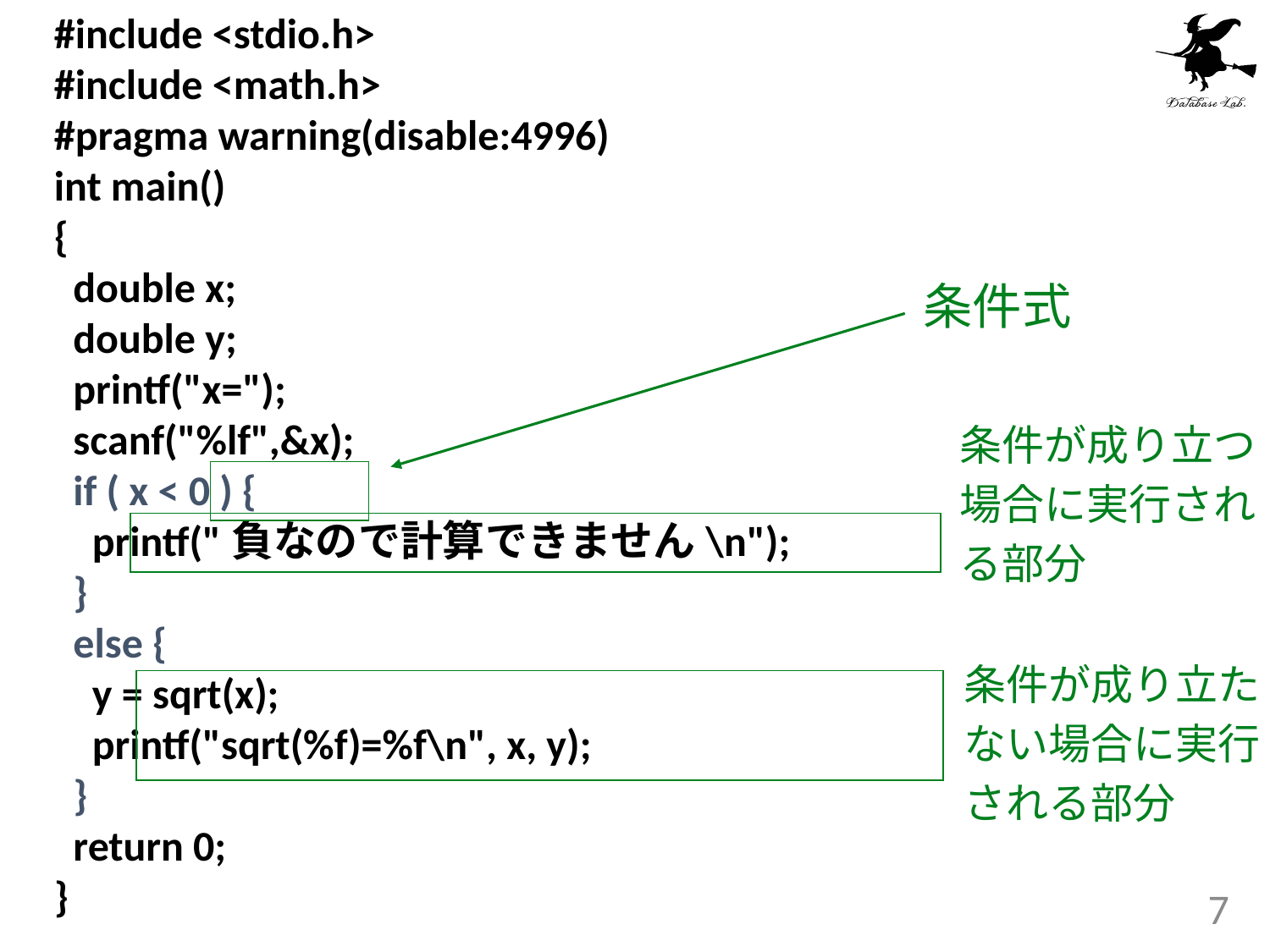

#include <stdio.h>
#include <math.h>
#pragma warning(disable:4996)
int main()
{
  double x;
  double y;
  printf("x=");
  scanf("%lf",&x);
  if ( x < 0 ) {
    printf("負なので計算できません\n");
  }
  else {
    y = sqrt(x);
    printf("sqrt(%f)=%f\n", x, y);
  }
  return 0;
}
条件式

条件が成り立つ
場合に実行され
る部分

条件が成り立た
ない場合に実行
される部分

7